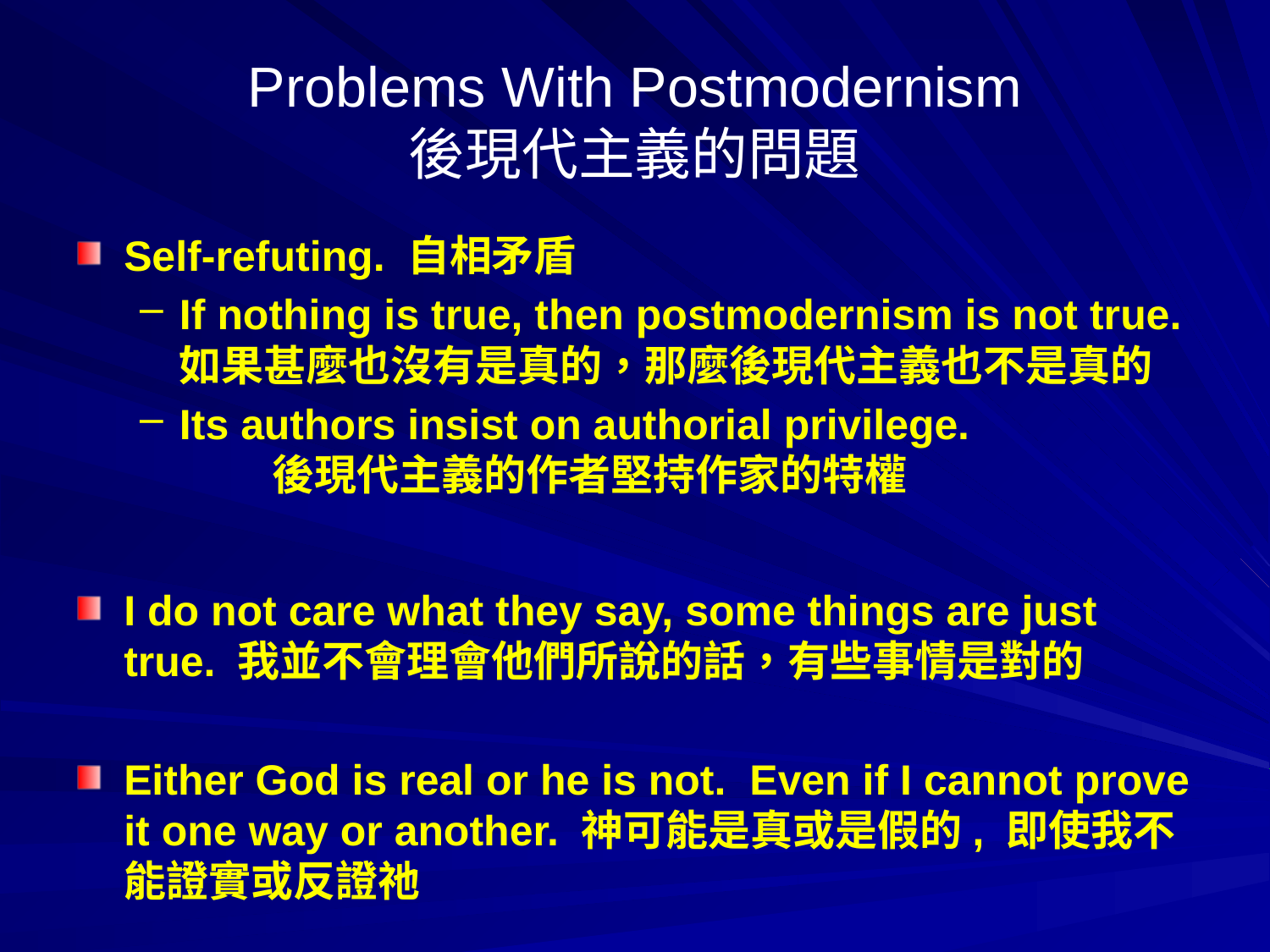

# Problems With Postmodernism 後現代主義的問題
Self-refuting. 自相矛盾
If nothing is true, then postmodernism is not true. 如果甚麼也沒有是真的，那麼後現代主義也不是真的
Its authors insist on authorial privilege.                          後現代主義的作者堅持作家的特權

I do not care what they say, some things are just true. 我並不會理會他們所說的話，有些事情是對的

Either God is real or he is not.  Even if I cannot prove it one way or another. 神可能是真或是假的, 即使我不能證實或反證祂